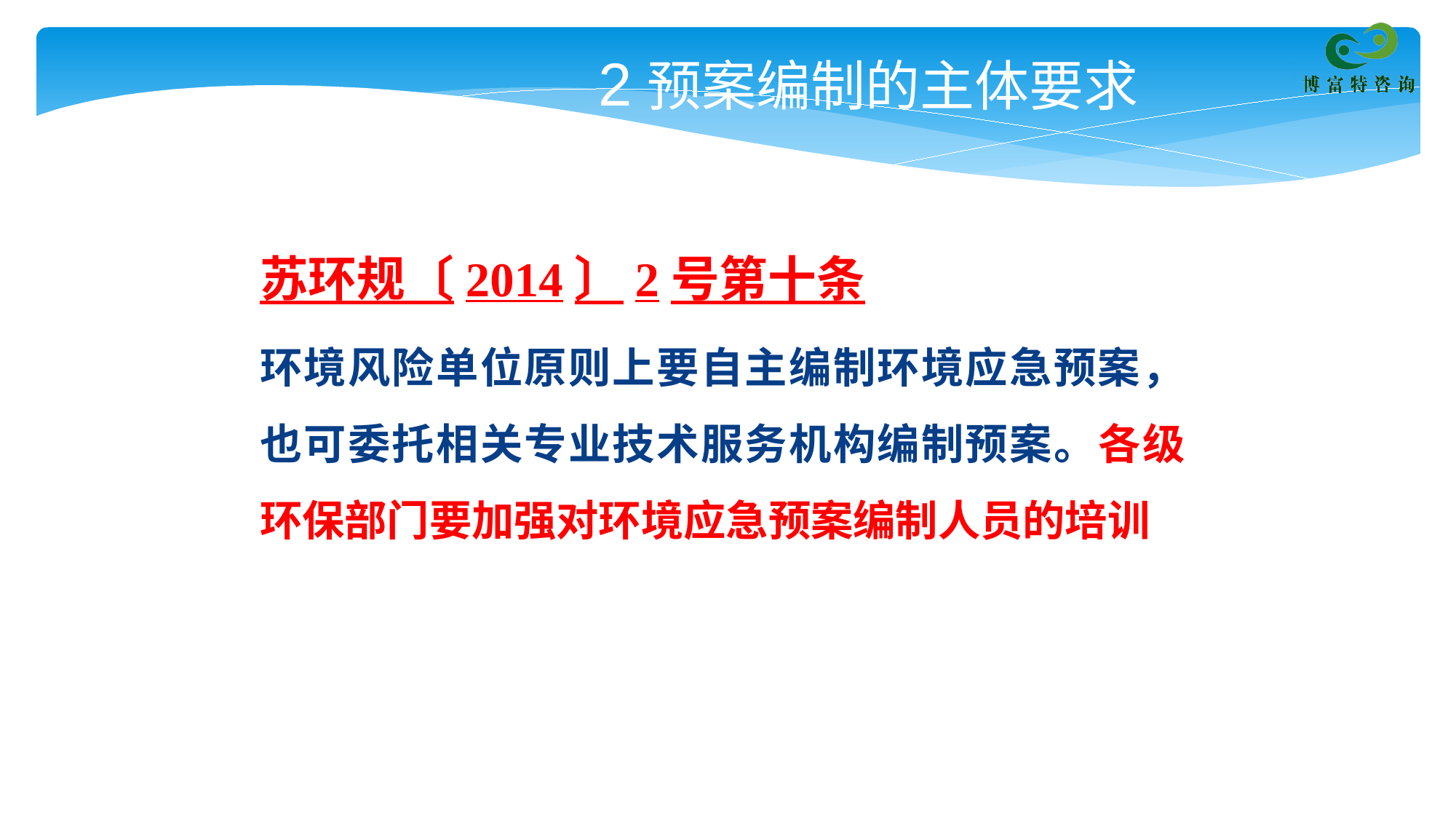

2预案编制的主体要求
苏环规〔2014〕2号第十条
环境风险单位原则上要自主编制环境应急预案，也可委托相关专业技术服务机构编制预案。各级环保部门要加强对环境应急预案编制人员的培训